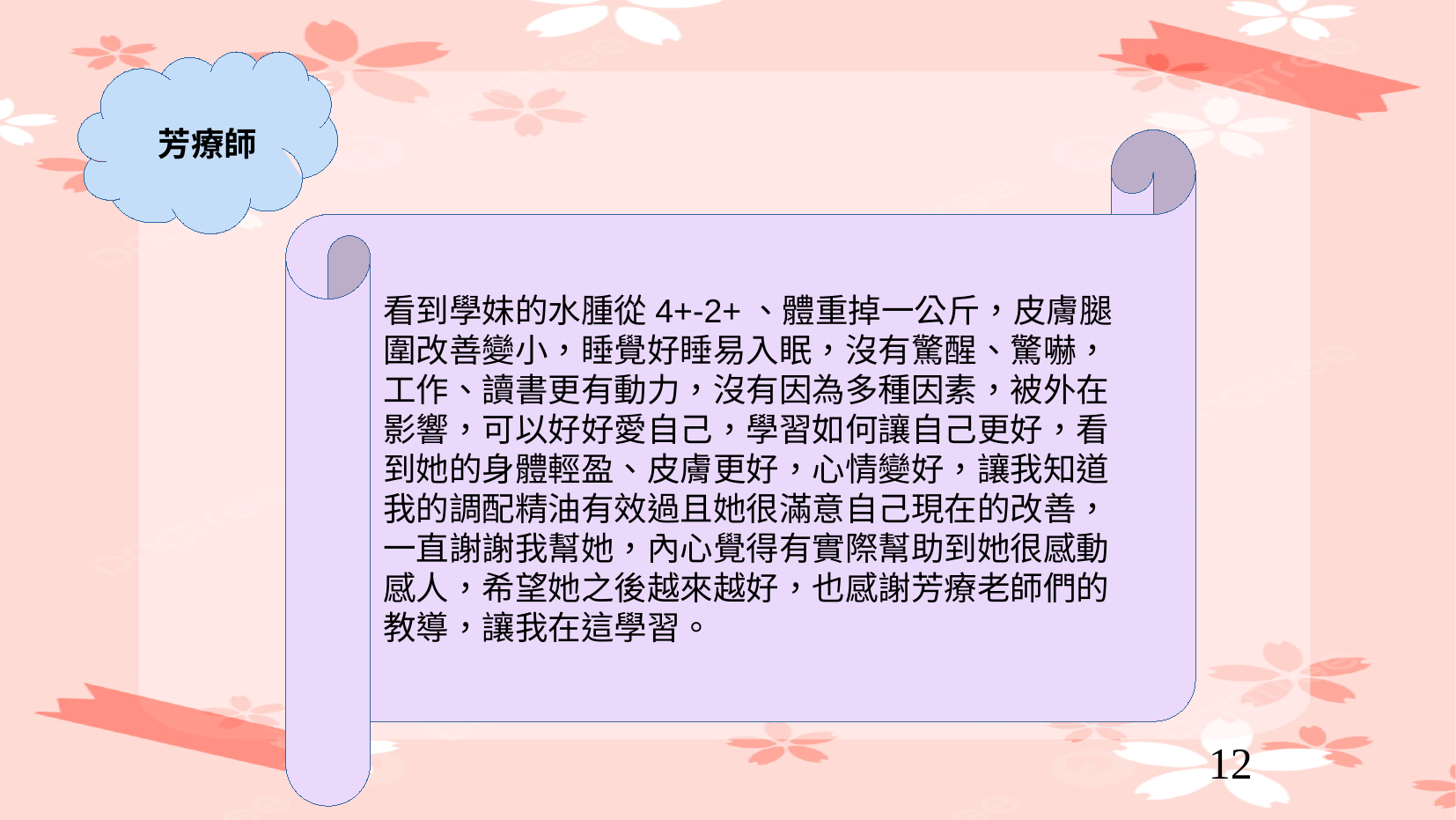

芳療師
看到學妹的水腫從4+-2+、體重掉一公斤，皮膚腿圍改善變小，睡覺好睡易入眠，沒有驚醒、驚嚇，工作、讀書更有動力，沒有因為多種因素，被外在影響，可以好好愛自己，學習如何讓自己更好，看到她的身體輕盈、皮膚更好，心情變好，讓我知道我的調配精油有效過且她很滿意自己現在的改善，一直謝謝我幫她，內心覺得有實際幫助到她很感動感人，希望她之後越來越好，也感謝芳療老師們的教導，讓我在這學習。
12